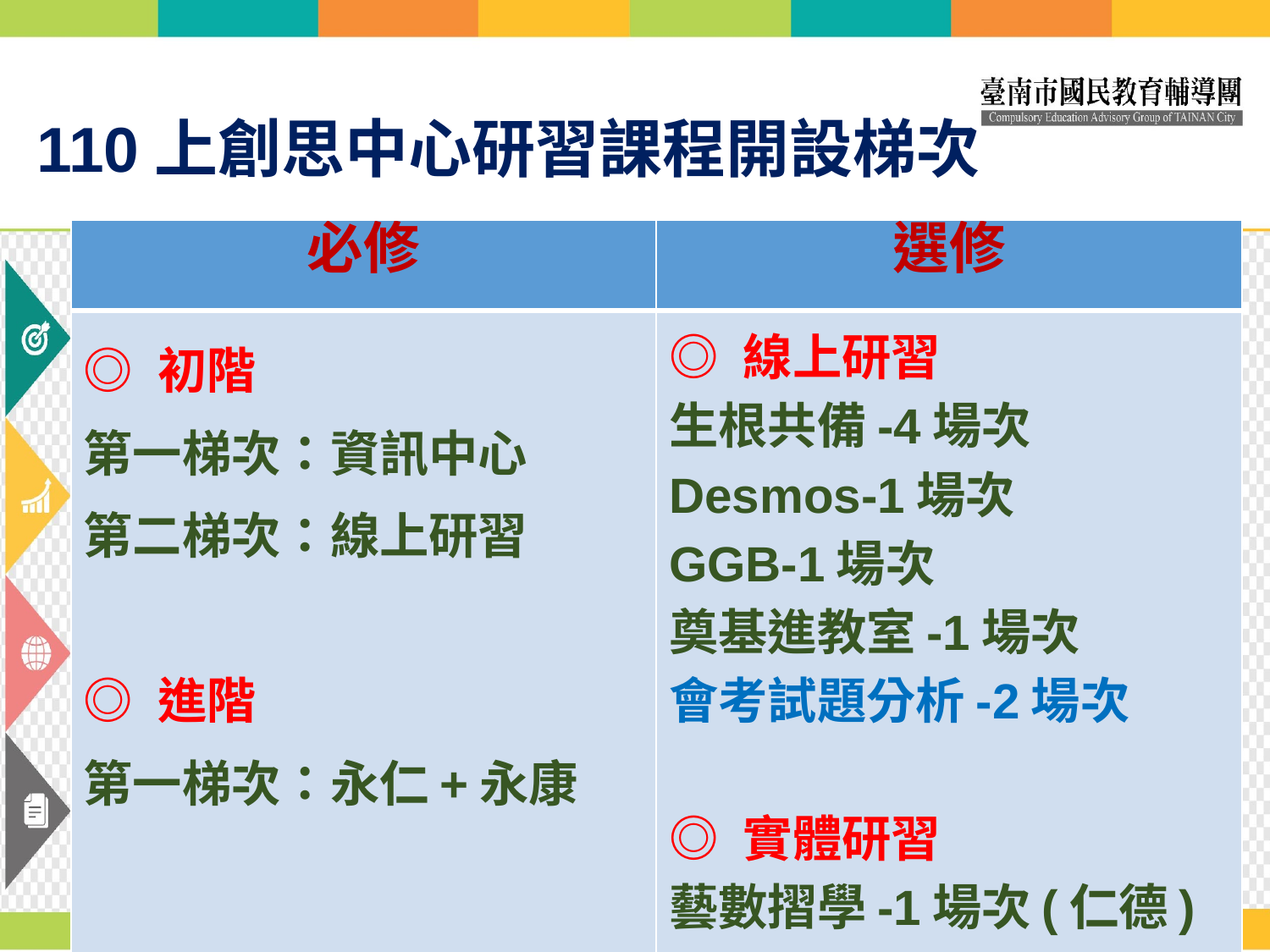

# 110上創思中心研習課程開設梯次
| 必修 | 選修 |
| --- | --- |
| ◎ 初階 第一梯次：資訊中心 第二梯次：線上研習 ◎ 進階 第一梯次：永仁+永康 | ◎ 線上研習 生根共備-4場次 Desmos-1場次 GGB-1場次 奠基進教室-1場次 會考試題分析-2場次 ◎ 實體研習 藝數摺學-1場次(仁德) |